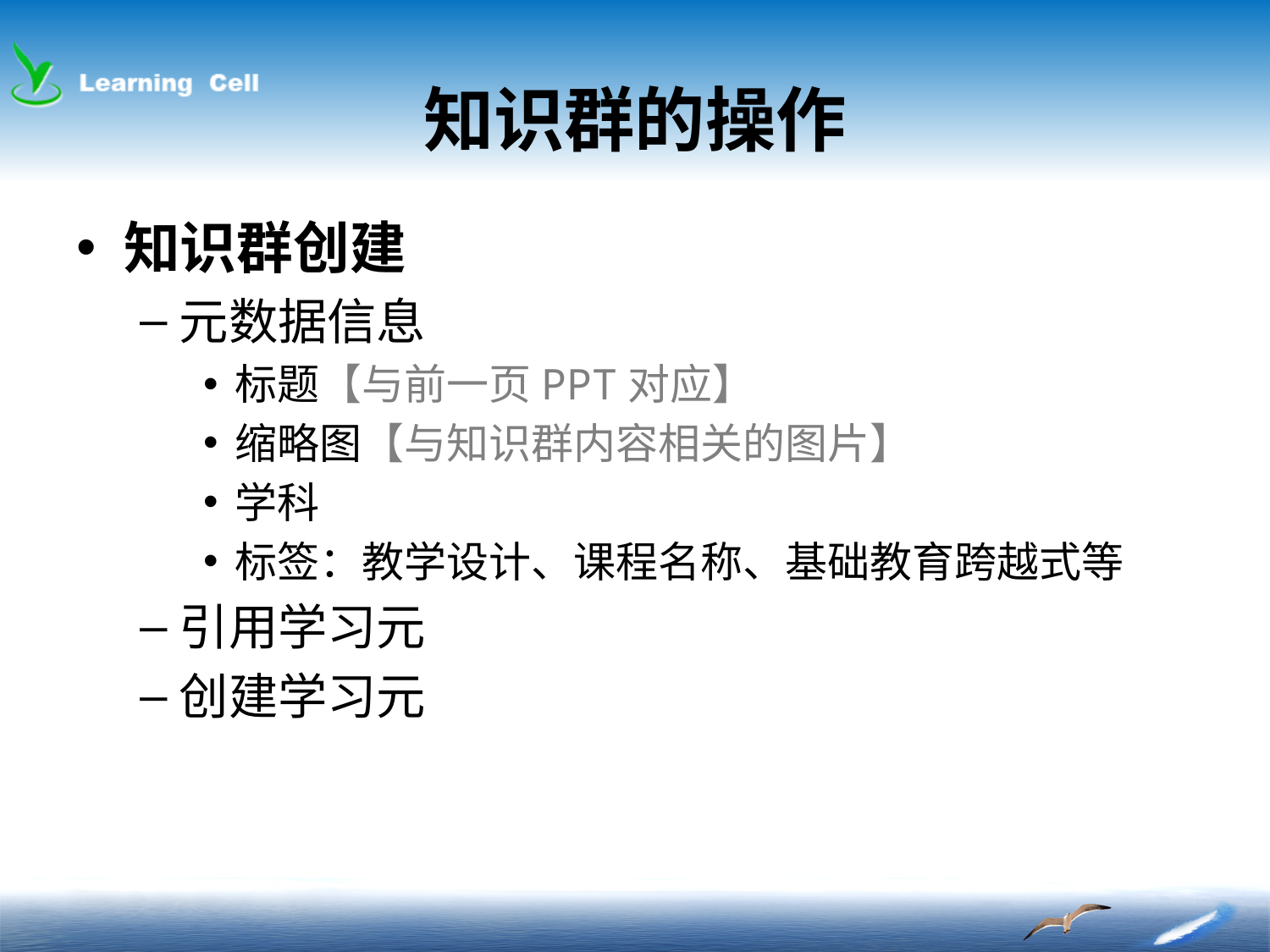

# 知识群的操作
知识群创建
元数据信息
标题【与前一页PPT对应】
缩略图【与知识群内容相关的图片】
学科
标签：教学设计、课程名称、基础教育跨越式等
引用学习元
创建学习元